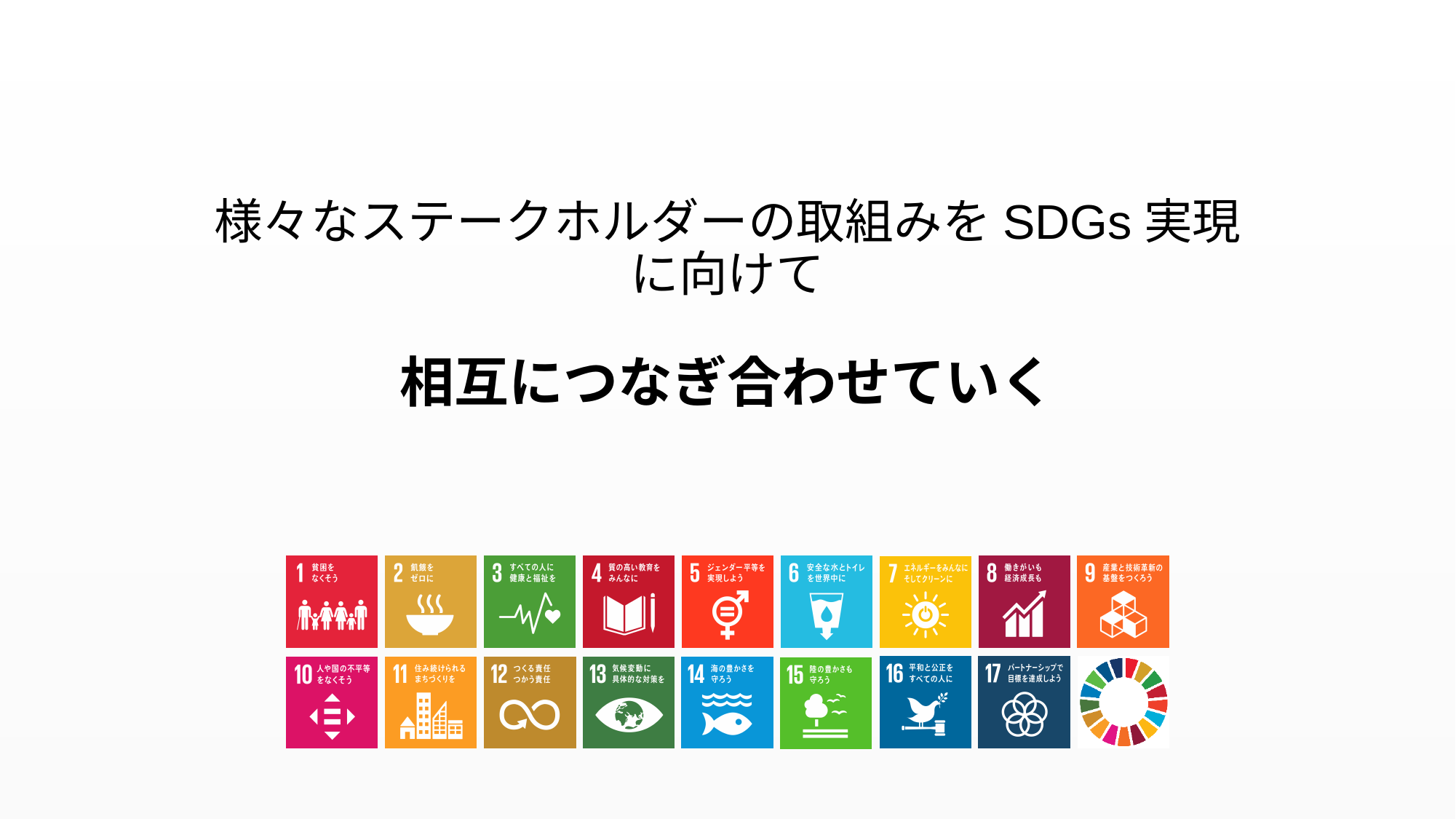

# 様々なステークホルダーの取組みをSDGs実現に向けて 相互につなぎ合わせていく